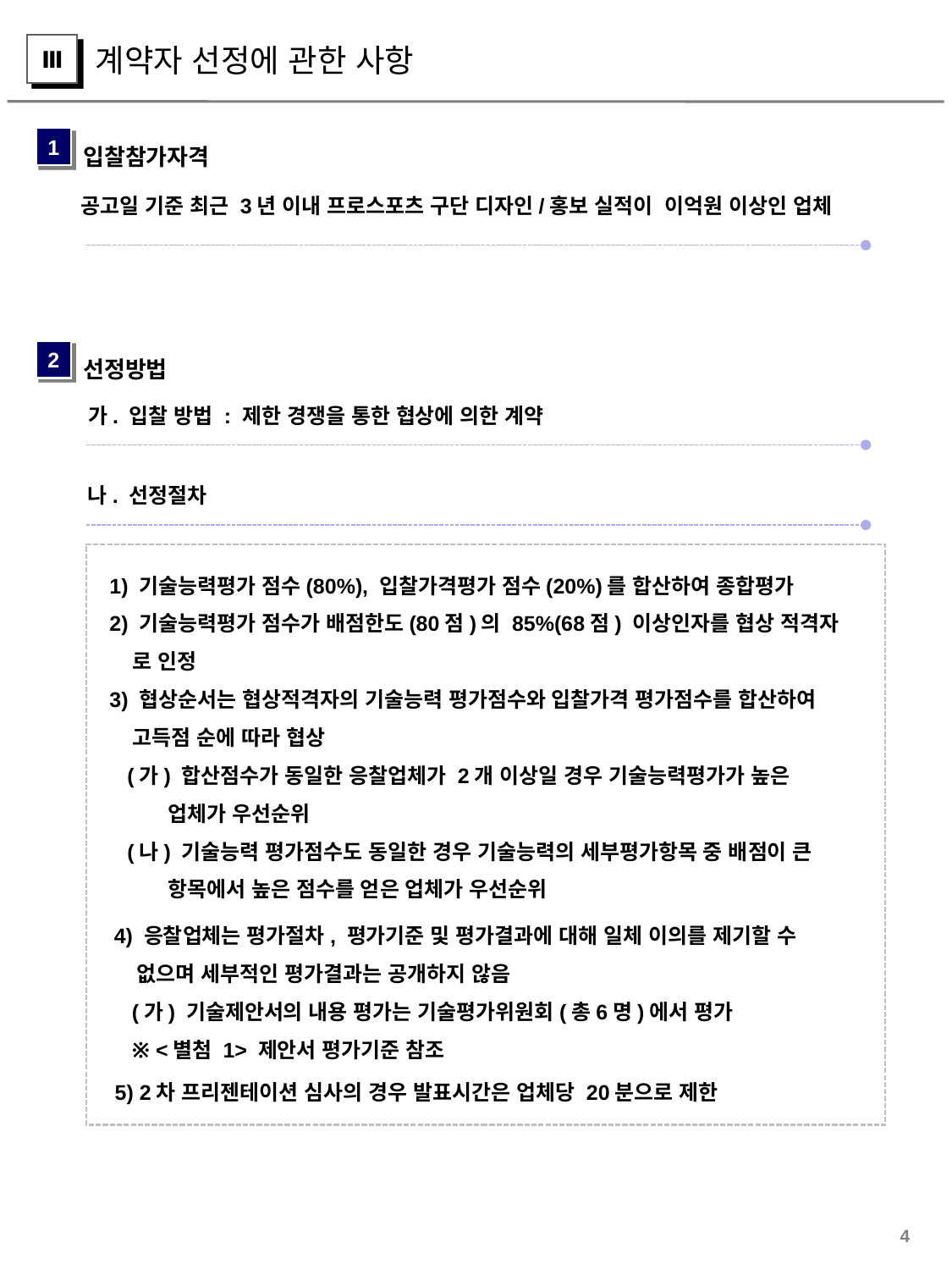

계약자 선정에 관한 사항
Ⅲ
입찰참가자격
1
 공고일 기준 최근 3년 이내 프로스포츠 구단 디자인/홍보 실적이  이억원 이상인 업체

선정방법
2
가. 입찰 방법 : 제한 경쟁을 통한 협상에 의한 계약
나. 선정절차

   1) 기술능력평가 점수(80%), 입찰가격평가 점수(20%)를 합산하여 종합평가
   2) 기술능력평가 점수가 배점한도(80점)의 85%(68점) 이상인자를 협상 적격자
      로 인정
   3) 협상순서는 협상적격자의 기술능력 평가점수와 입찰가격 평가점수를 합산하여
      고득점 순에 따라 협상
      (가) 합산점수가 동일한 응찰업체가 2개 이상일 경우 기술능력평가가 높은
            업체가 우선순위
      (나) 기술능력 평가점수도 동일한 경우 기술능력의 세부평가항목 중 배점이 큰
            항목에서 높은 점수를 얻은 업체가 우선순위
   4) 응찰업체는 평가절차, 평가기준 및 평가결과에 대해 일체 이의를 제기할 수
      없으며 세부적인 평가결과는 공개하지 않음
      (가) 기술제안서의 내용 평가는 기술평가위원회(총6명)에서 평가
      ※ <별첨 1> 제안서 평가기준 참조
   5) 2차 프리젠테이션 심사의 경우 발표시간은 업체당 20분으로 제한
4